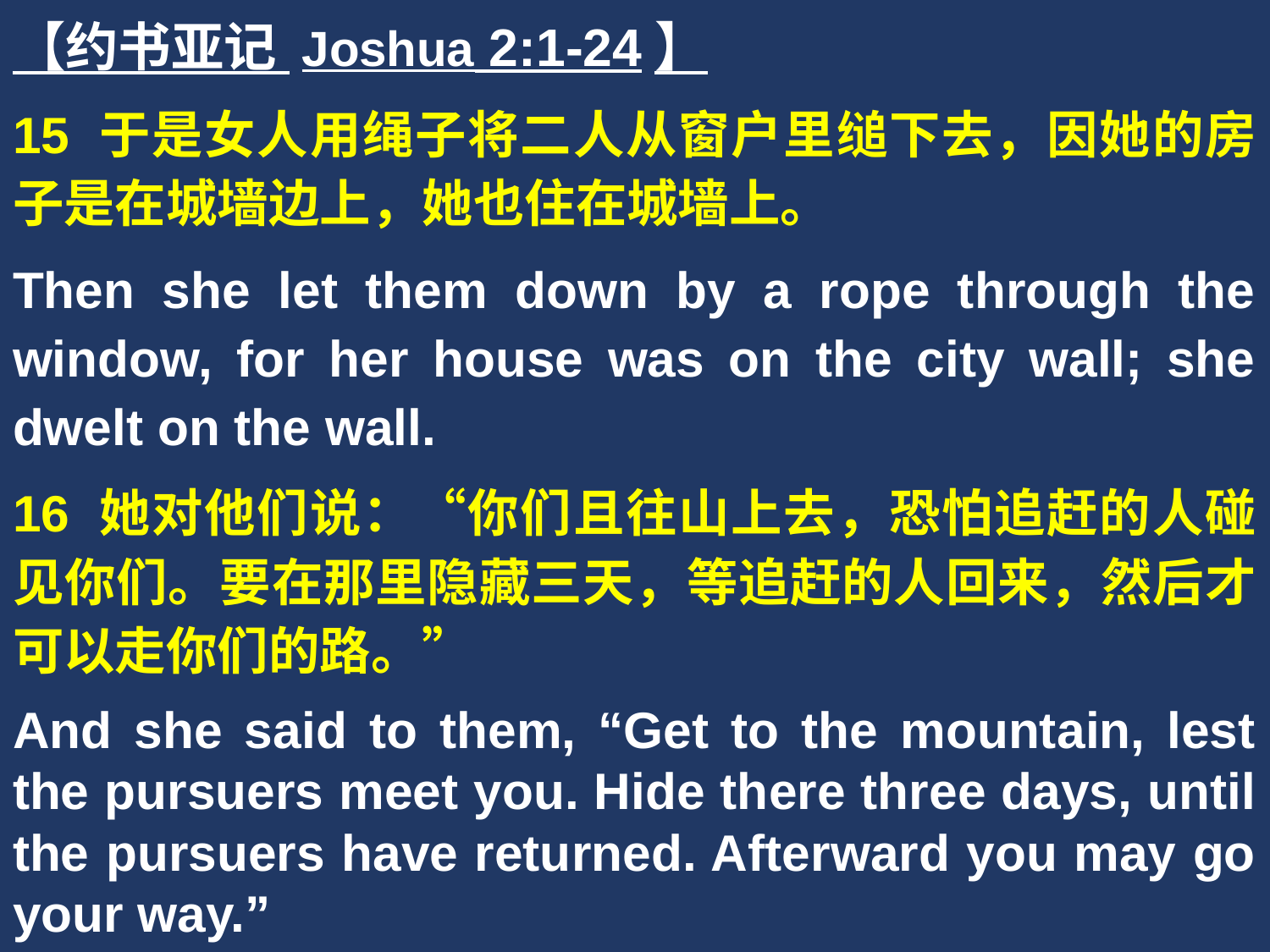

【约书亚记 Joshua 2:1-24】
15 于是女人用绳子将二人从窗户里缒下去，因她的房子是在城墙边上，她也住在城墙上。
Then she let them down by a rope through the window, for her house was on the city wall; she dwelt on the wall.
16 她对他们说：“你们且往山上去，恐怕追赶的人碰见你们。要在那里隐藏三天，等追赶的人回来，然后才可以走你们的路。”
And she said to them, “Get to the mountain, lest the pursuers meet you. Hide there three days, until the pursuers have returned. Afterward you may go your way.”